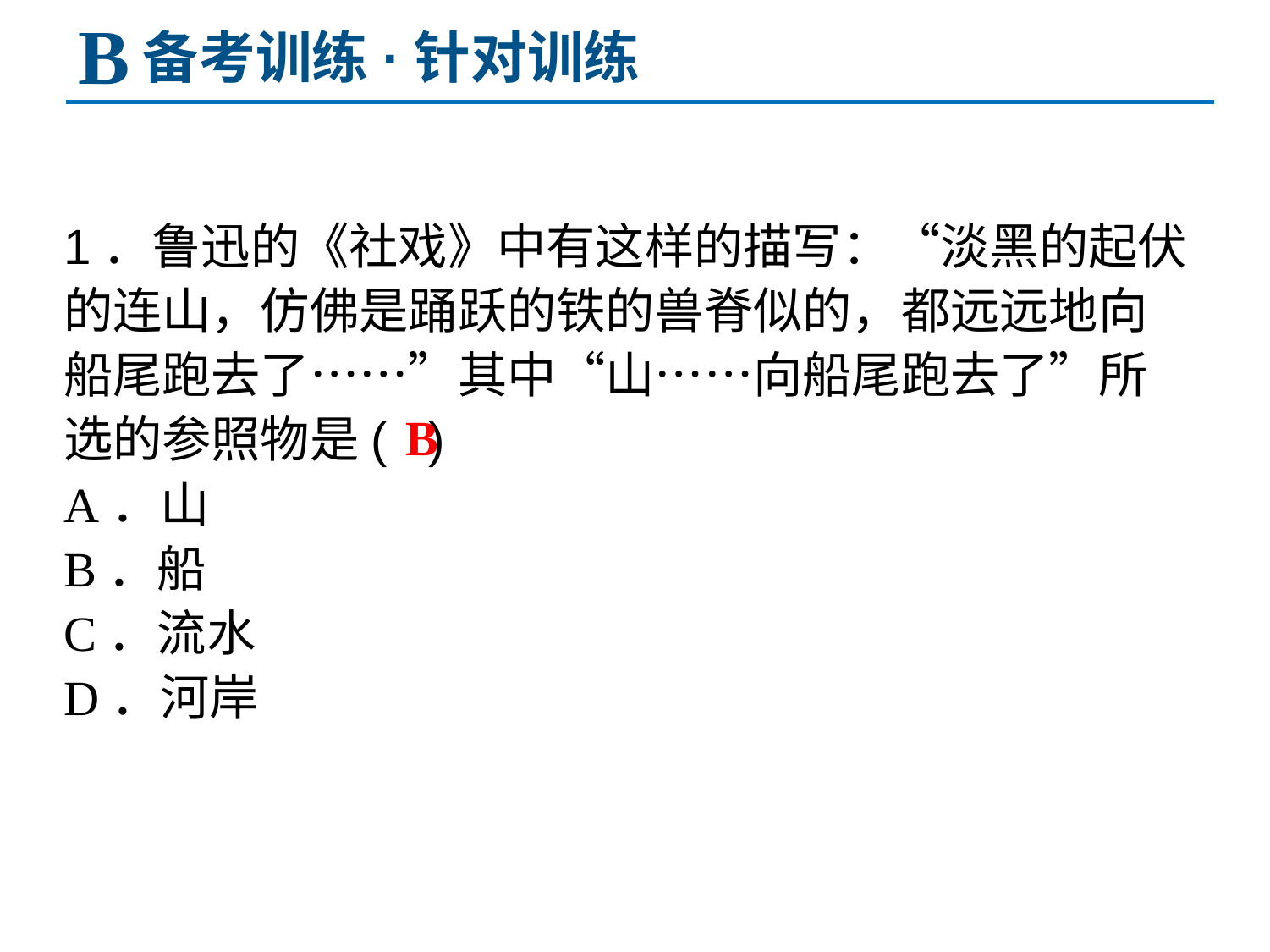

B
备考训练·针对训练
1．鲁迅的《社戏》中有这样的描写：“淡黑的起伏的连山，仿佛是踊跃的铁的兽脊似的，都远远地向船尾跑去了……”其中“山……向船尾跑去了”所选的参照物是(   )
A．山
B．船
C．流水
D．河岸
B